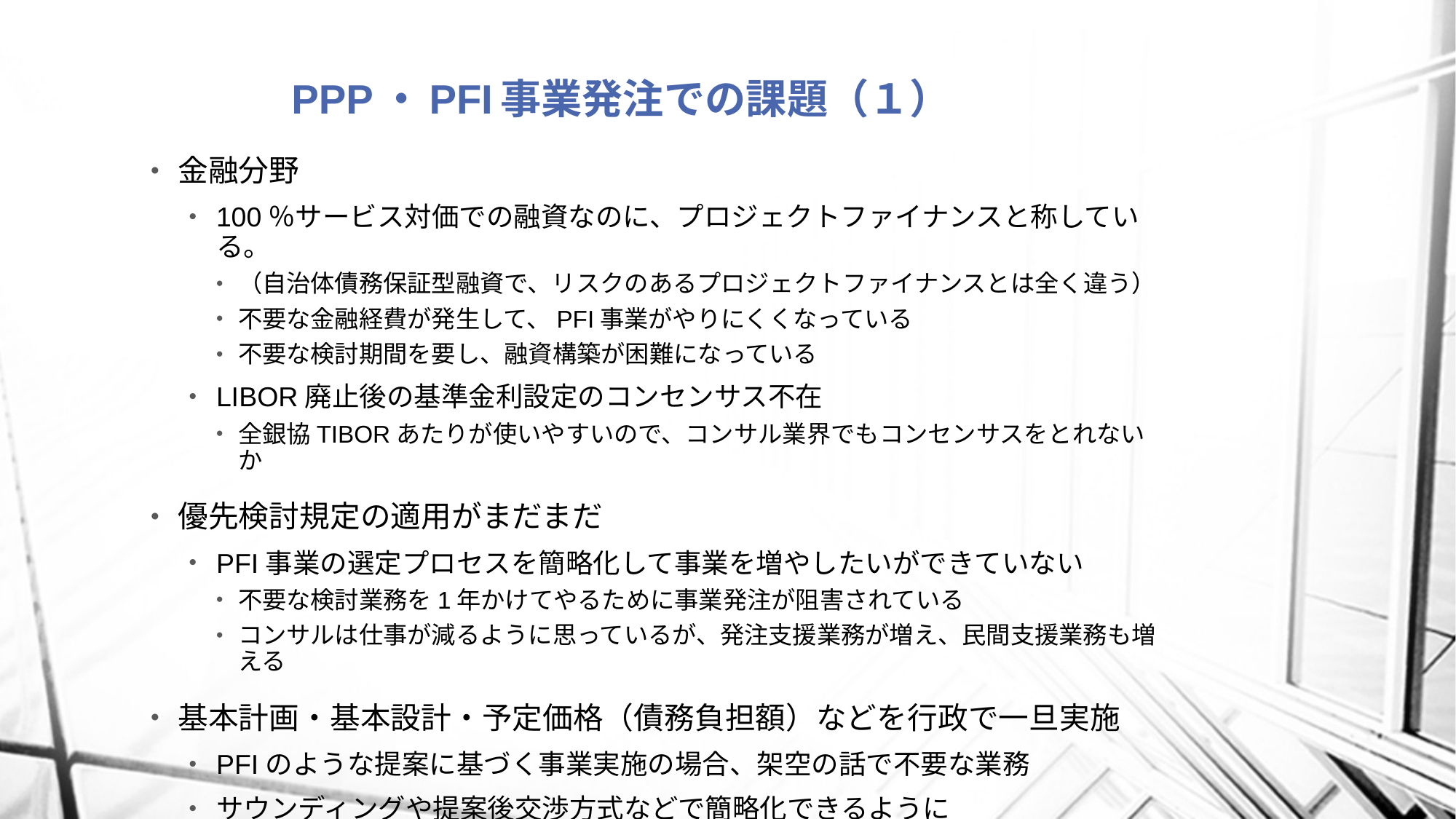

# PPP・PFI事業発注での課題（１）
金融分野
100％サービス対価での融資なのに、プロジェクトファイナンスと称している。
（自治体債務保証型融資で、リスクのあるプロジェクトファイナンスとは全く違う）
不要な金融経費が発生して、PFI事業がやりにくくなっている
不要な検討期間を要し、融資構築が困難になっている
LIBOR廃止後の基準金利設定のコンセンサス不在
全銀協TIBORあたりが使いやすいので、コンサル業界でもコンセンサスをとれないか
優先検討規定の適用がまだまだ
PFI事業の選定プロセスを簡略化して事業を増やしたいができていない
不要な検討業務を1年かけてやるために事業発注が阻害されている
コンサルは仕事が減るように思っているが、発注支援業務が増え、民間支援業務も増える
基本計画・基本設計・予定価格（債務負担額）などを行政で一旦実施
PFIのような提案に基づく事業実施の場合、架空の話で不要な業務
サウンディングや提案後交渉方式などで簡略化できるように